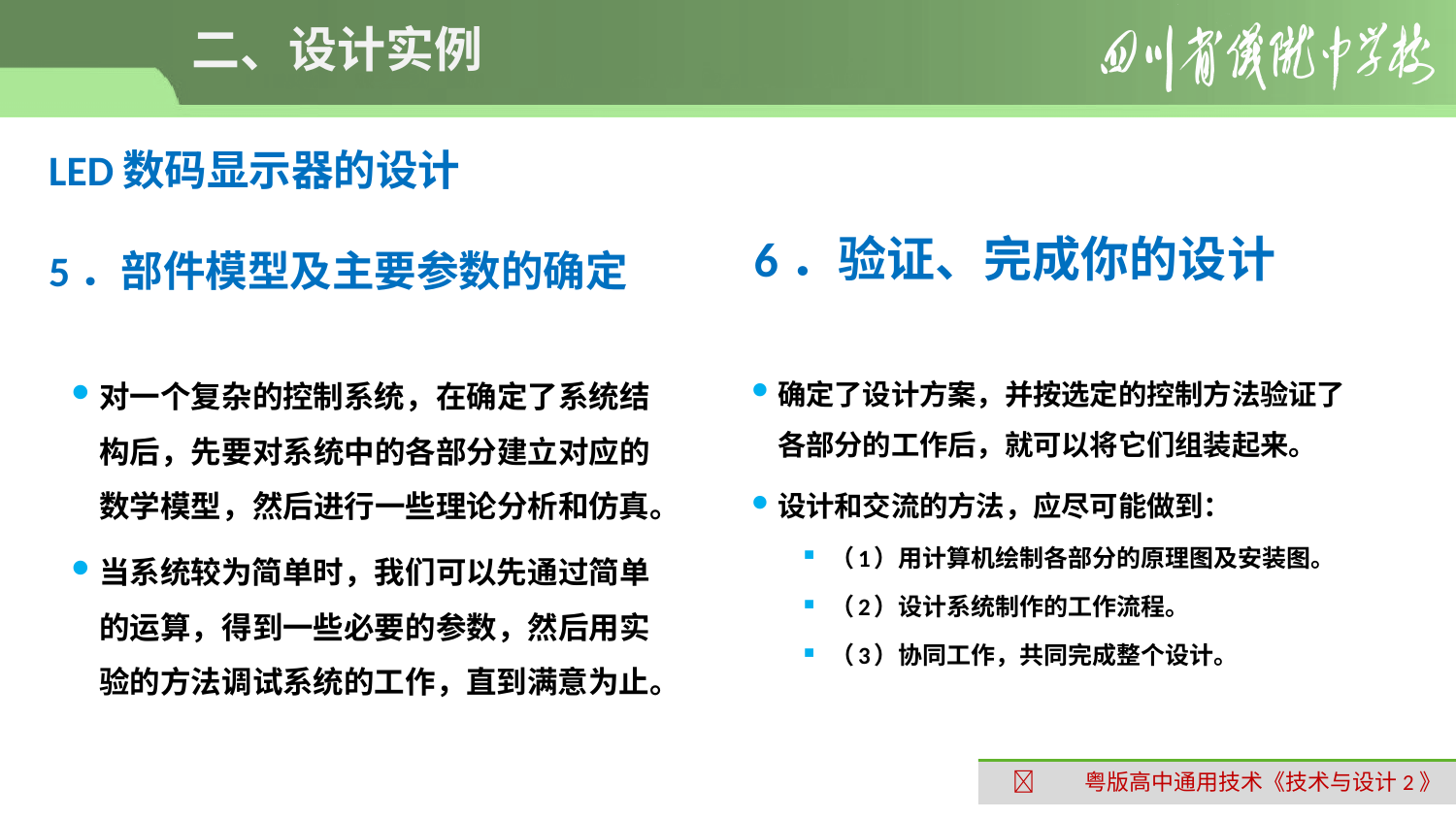

# 二、设计实例
LED数码显示器的设计

5．部件模型及主要参数的确定

6．验证、完成你的设计

对一个复杂的控制系统，在确定了系统结构后，先要对系统中的各部分建立对应的数学模型，然后进行一些理论分析和仿真。
当系统较为简单时，我们可以先通过简单的运算，得到一些必要的参数，然后用实验的方法调试系统的工作，直到满意为止。
确定了设计方案，并按选定的控制方法验证了各部分的工作后，就可以将它们组装起来。
设计和交流的方法，应尽可能做到：
（1）用计算机绘制各部分的原理图及安装图。
（2）设计系统制作的工作流程。
（3）协同工作，共同完成整个设计。